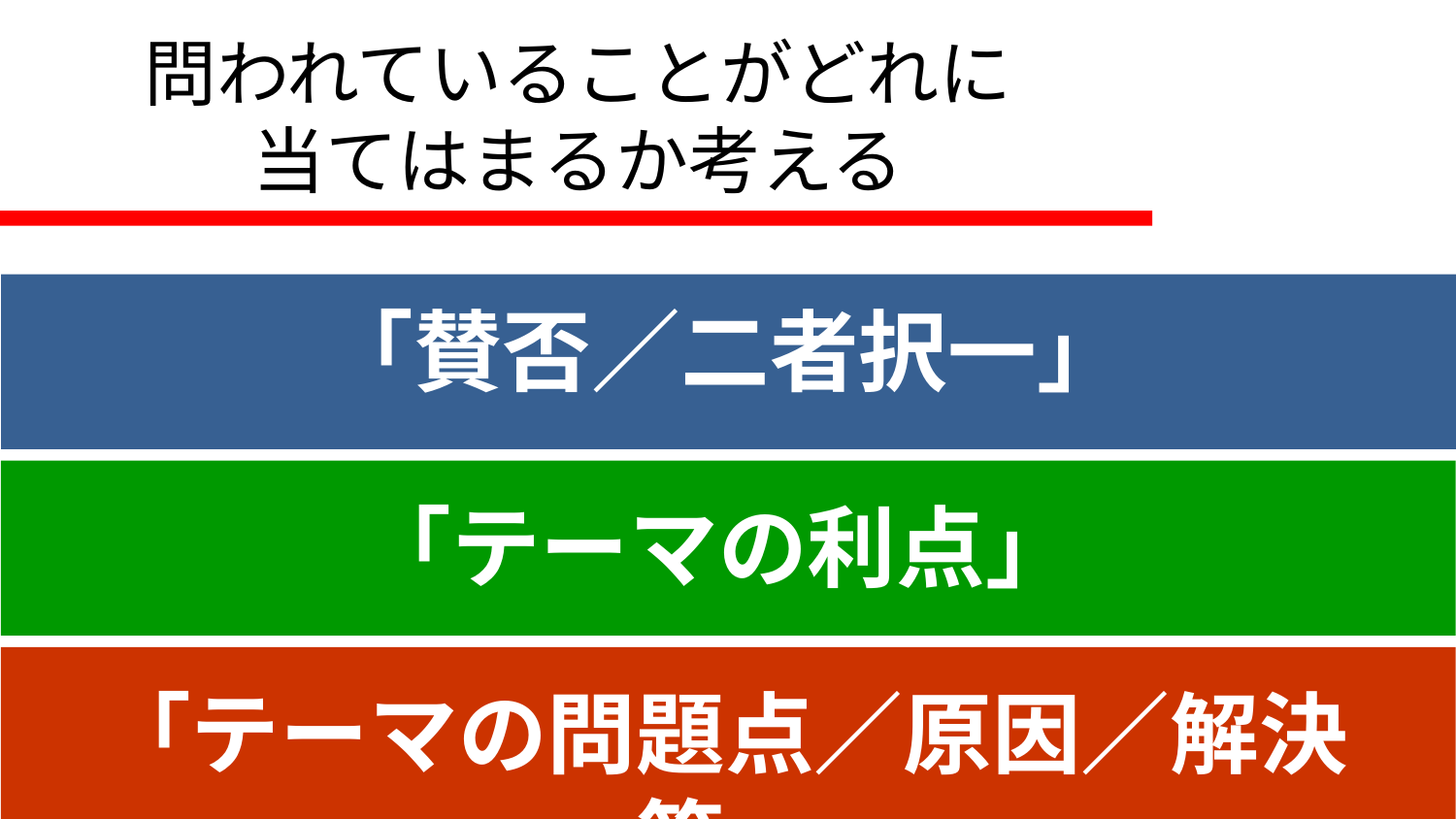

問われていることがどれに
当てはまるか考える

「賛否／二者択一」

「テーマの利点」

「テーマの問題点／原因／解決策」